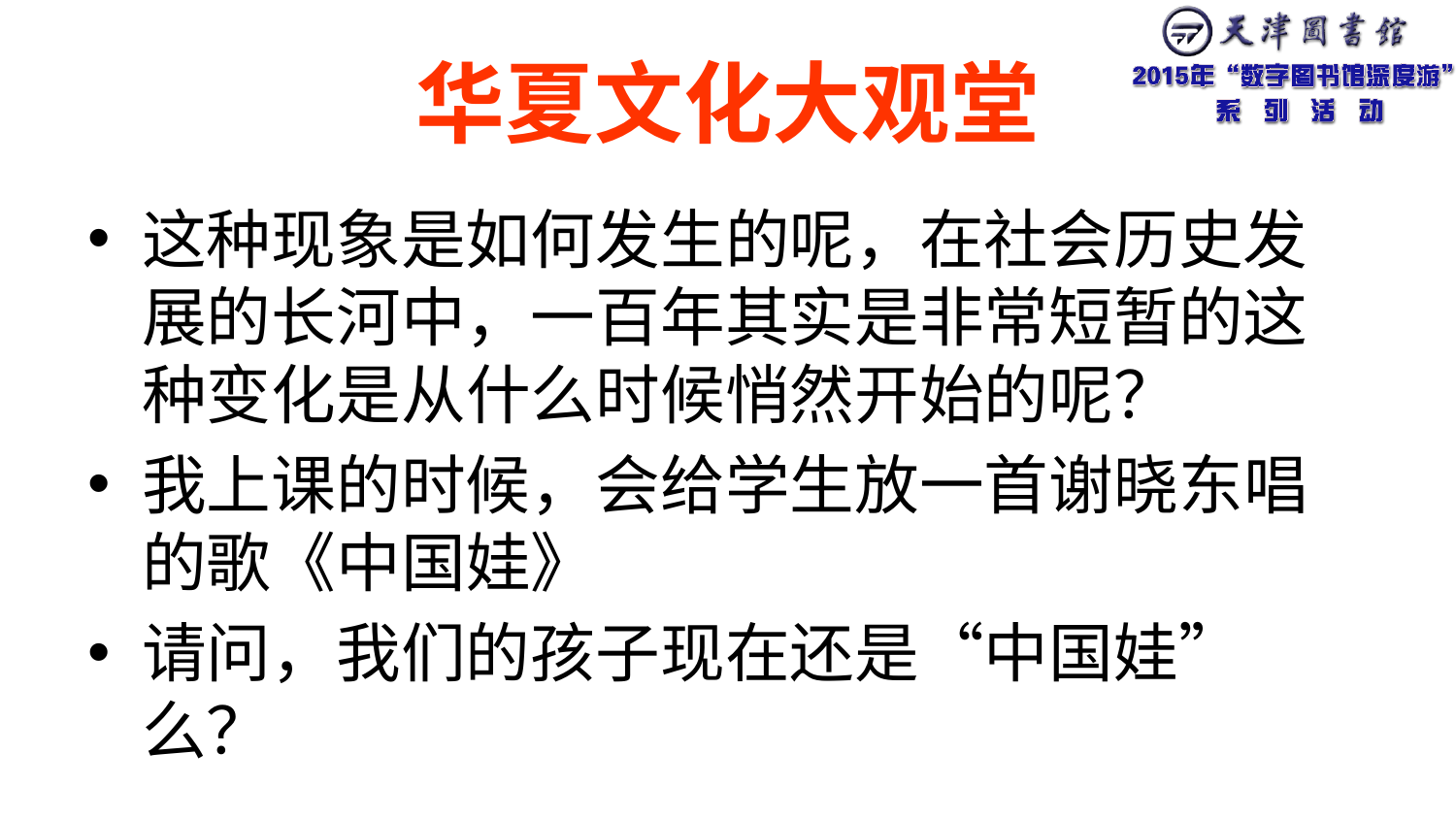

# 华夏文化大观堂
这种现象是如何发生的呢，在社会历史发展的长河中，一百年其实是非常短暂的这种变化是从什么时候悄然开始的呢？
我上课的时候，会给学生放一首谢晓东唱的歌《中国娃》
请问，我们的孩子现在还是“中国娃”么？